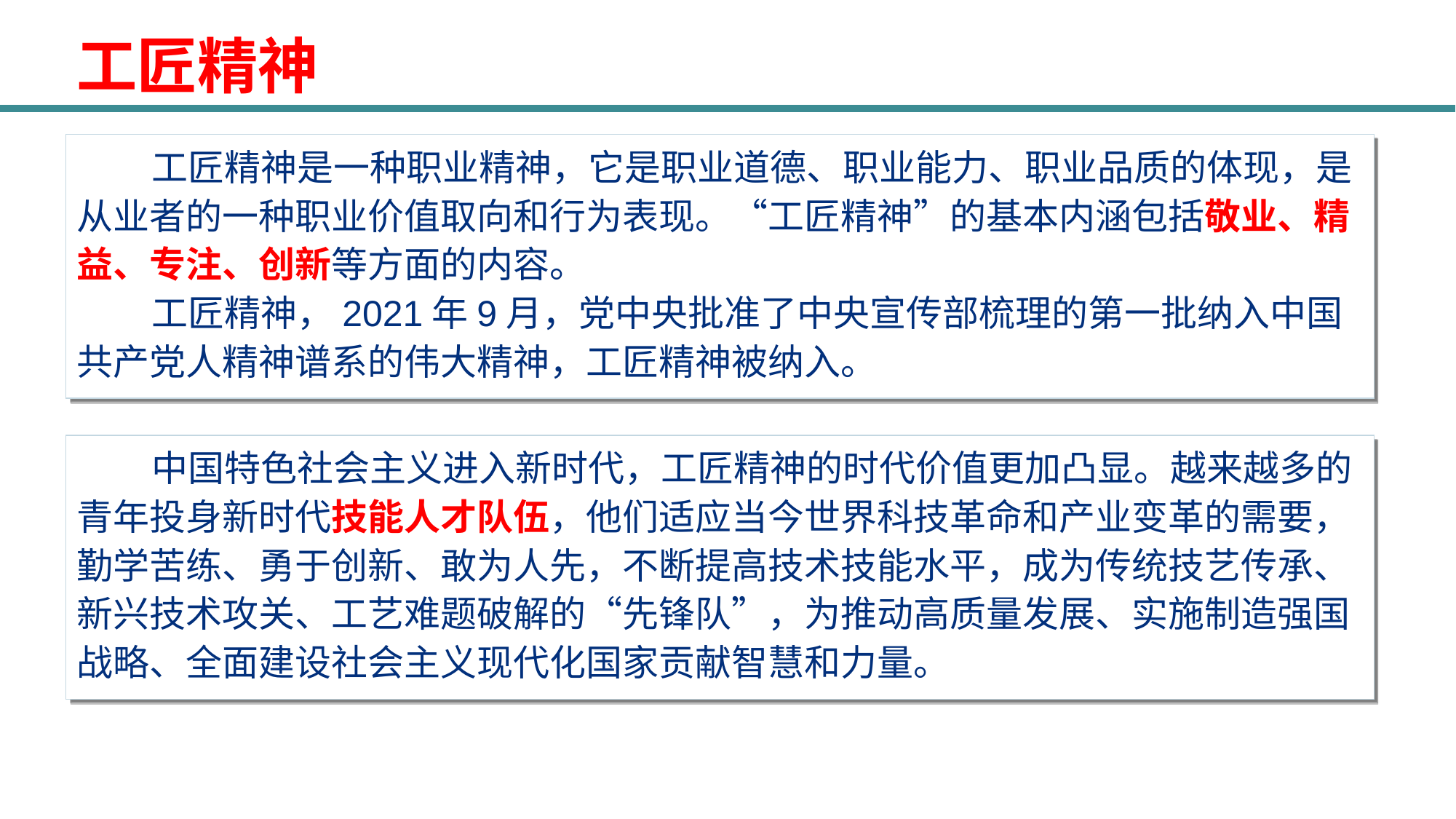

工匠精神
工匠精神是一种职业精神，它是职业道德、职业能力、职业品质的体现，是从业者的一种职业价值取向和行为表现。“工匠精神”的基本内涵包括敬业、精益、专注、创新等方面的内容。
工匠精神，2021年9月，党中央批准了中央宣传部梳理的第一批纳入中国共产党人精神谱系的伟大精神，工匠精神被纳入。
中国特色社会主义进入新时代，工匠精神的时代价值更加凸显。越来越多的青年投身新时代技能人才队伍，他们适应当今世界科技革命和产业变革的需要，勤学苦练、勇于创新、敢为人先，不断提高技术技能水平，成为传统技艺传承、新兴技术攻关、工艺难题破解的“先锋队”，为推动高质量发展、实施制造强国战略、全面建设社会主义现代化国家贡献智慧和力量。